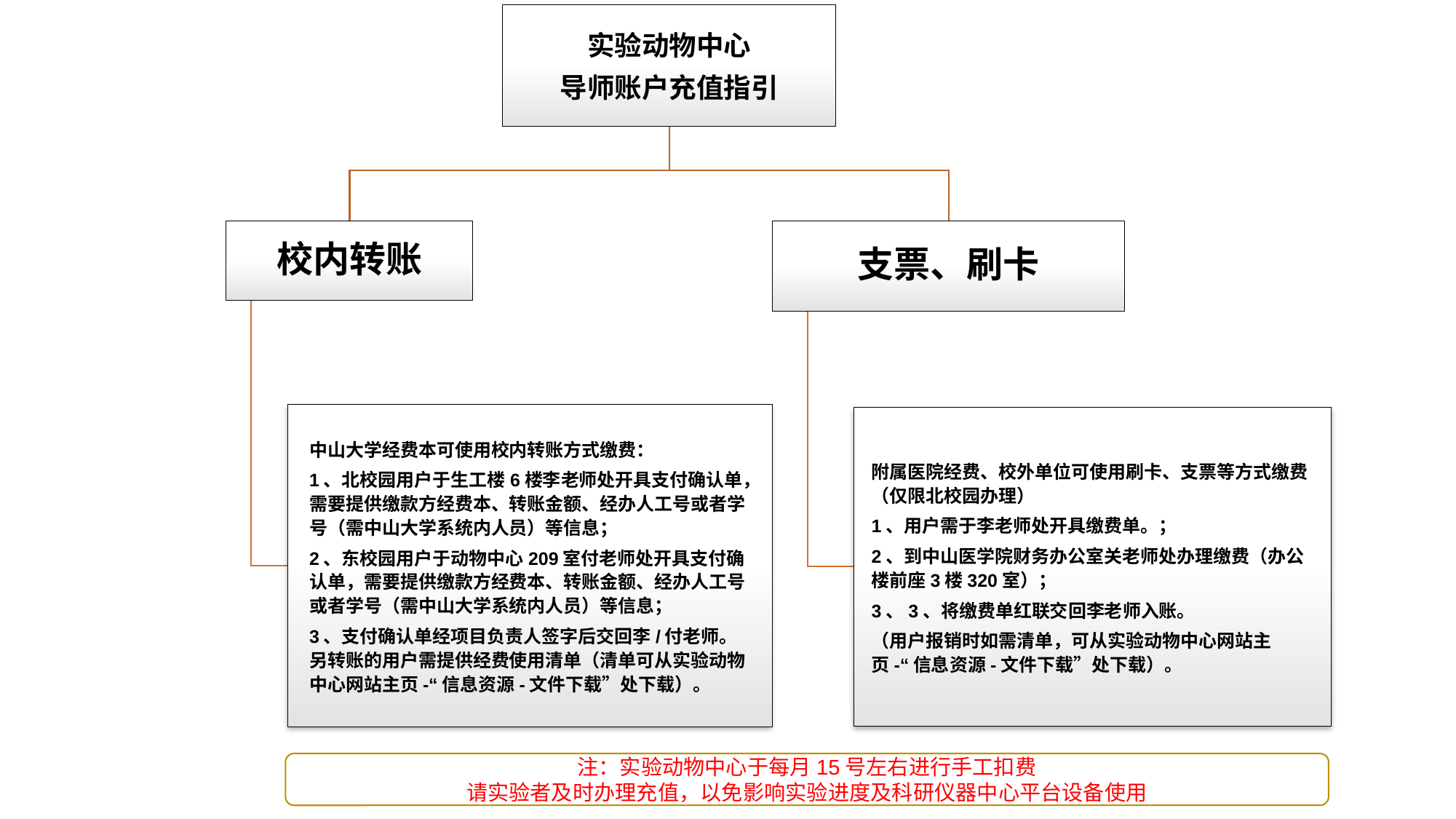

实验动物中心
导师账户充值指引
校内转账
中山大学经费本可使用校内转账方式缴费：
1、北校园用户于生工楼6楼李老师处开具支付确认单，需要提供缴款方经费本、转账金额、经办人工号或者学号（需中山大学系统内人员）等信息；
2、东校园用户于动物中心209室付老师处开具支付确认单，需要提供缴款方经费本、转账金额、经办人工号或者学号（需中山大学系统内人员）等信息；
3、支付确认单经项目负责人签字后交回李/付老师。另转账的用户需提供经费使用清单（清单可从实验动物中心网站主页-“信息资源-文件下载”处下载）。
支票、刷卡
附属医院经费、校外单位可使用刷卡、支票等方式缴费（仅限北校园办理）
1、用户需于李老师处开具缴费单。；
2、到中山医学院财务办公室关老师处办理缴费（办公楼前座3楼320室）；
3、3、将缴费单红联交回李老师入账。
（用户报销时如需清单，可从实验动物中心网站主页-“信息资源-文件下载”处下载）。
注：实验动物中心于每月15号左右进行手工扣费
请实验者及时办理充值，以免影响实验进度及科研仪器中心平台设备使用